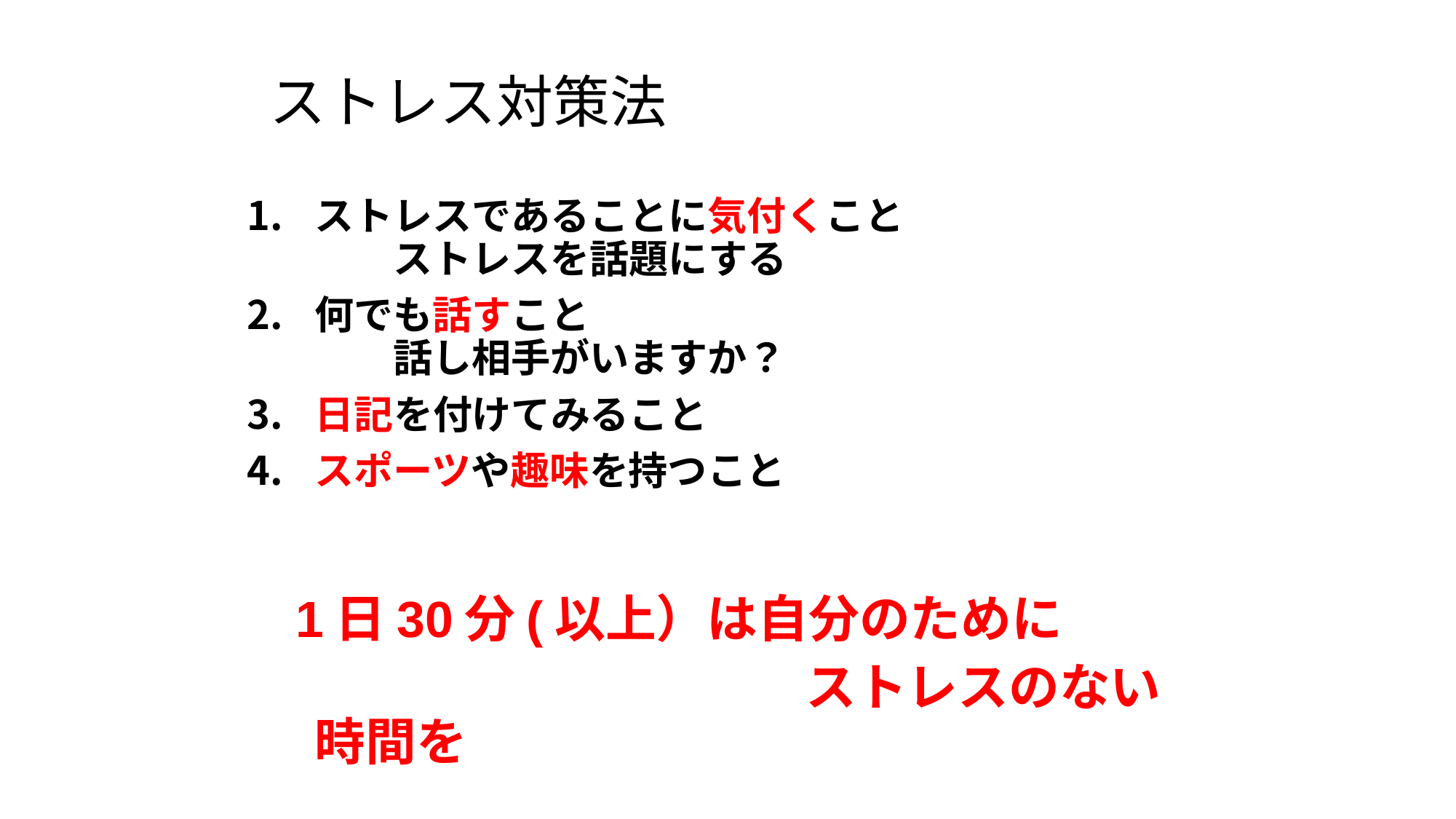

# ストレス対策法
ストレスであることに気付くこと
　　ストレスを話題にする
何でも話すこと
　　話し相手がいますか？
日記を付けてみること
スポーツや趣味を持つこと
　1日30分(以上）は自分のために
　　　　　　　　　　　ストレスのない時間を